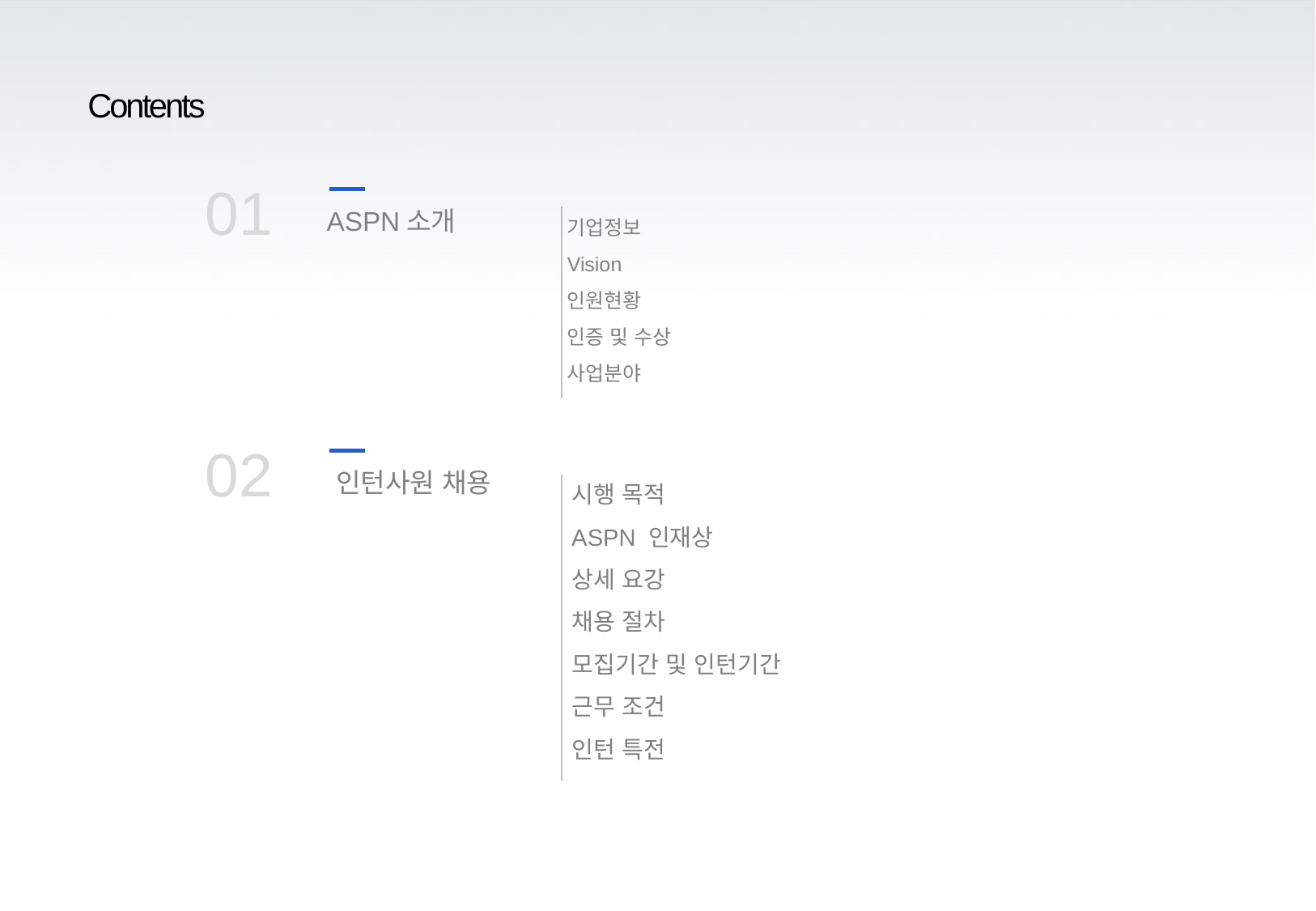

Contents
01
기업정보
Vision
인원현황
인증 및 수상
사업분야
ASPN소개
02
인턴사원 채용
시행 목적
ASPN 인재상
상세 요강
채용 절차
모집기간 및 인턴기간
근무 조건
인턴 특전